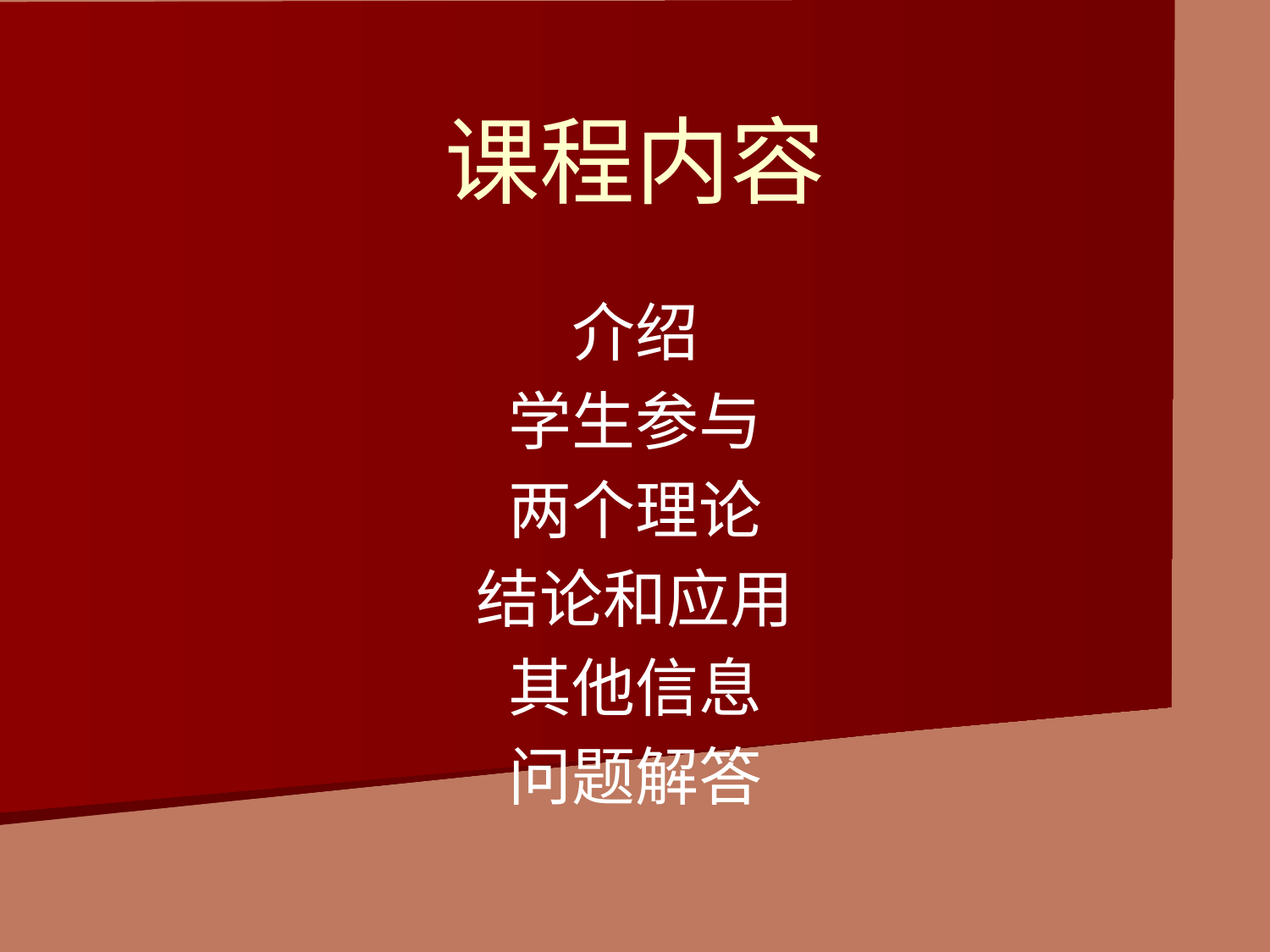

# 课程内容
介绍
学生参与
两个理论
结论和应用
其他信息
问题解答